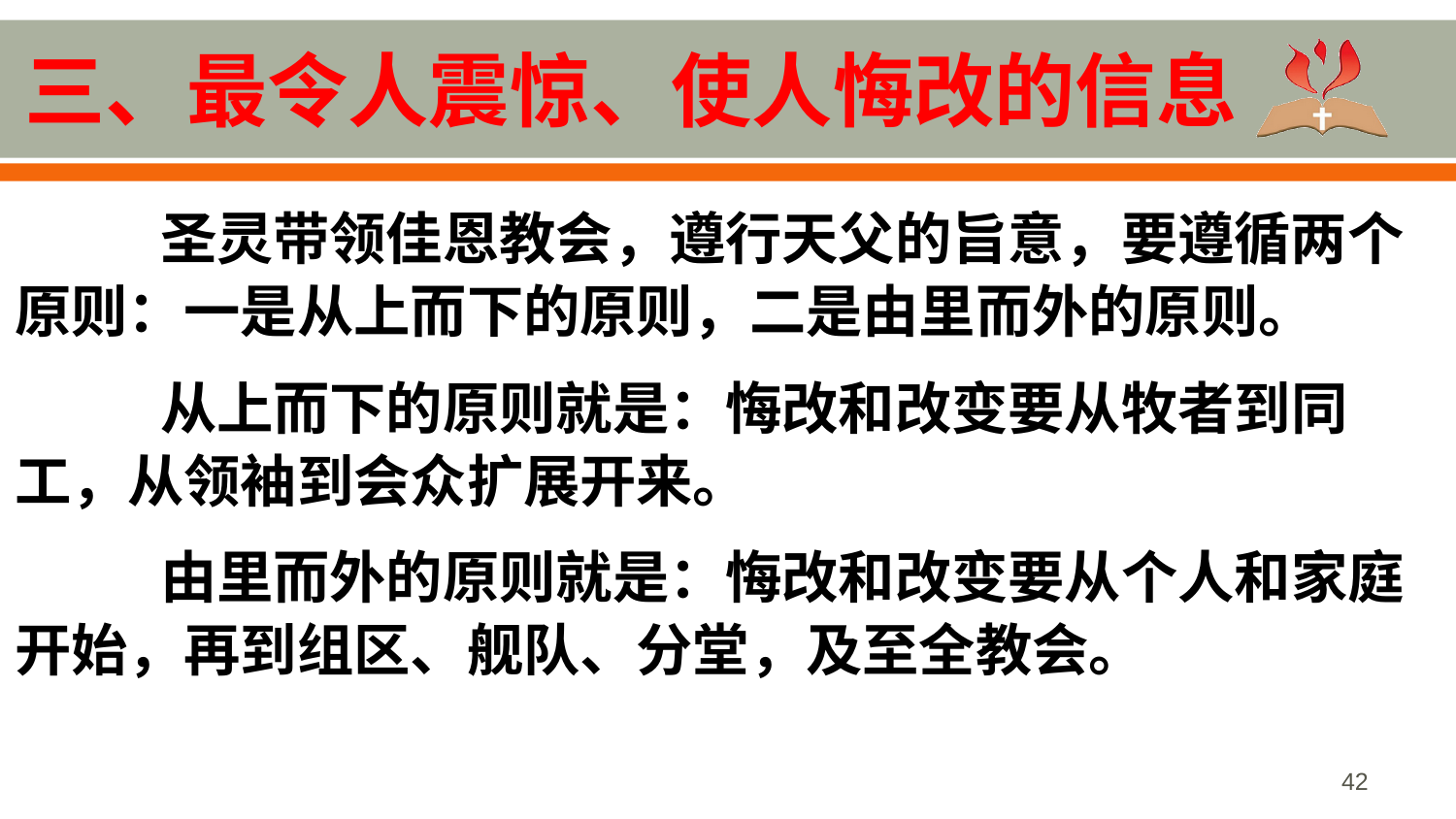

# 三、最令人震惊、使人悔改的信息
圣灵带领佳恩教会，遵行天父的旨意，要遵循两个原则：一是从上而下的原则，二是由里而外的原则。
从上而下的原则就是：悔改和改变要从牧者到同工，从领袖到会众扩展开来。
由里而外的原则就是：悔改和改变要从个人和家庭开始，再到组区、舰队、分堂，及至全教会。

42